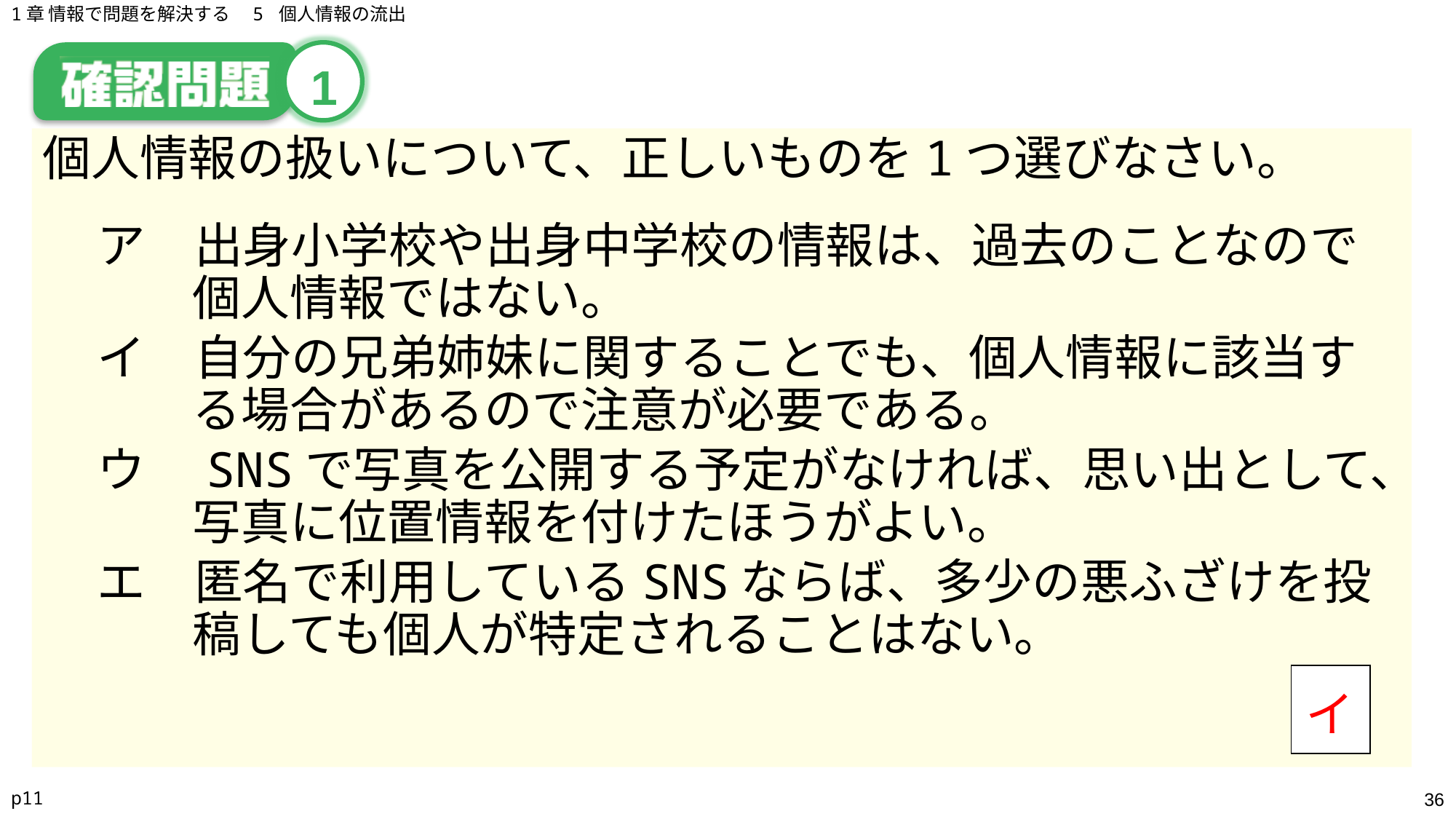

1章 情報で問題を解決する　5 個人情報の流出
# 1
個人情報の扱いについて、正しいものを1つ選びなさい。
ア　出身小学校や出身中学校の情報は、過去のことなので個人情報ではない。
イ　自分の兄弟姉妹に関することでも、個人情報に該当する場合があるので注意が必要である。
ウ　SNSで写真を公開する予定がなければ、思い出として、写真に位置情報を付けたほうがよい。
エ　匿名で利用しているSNSならば、多少の悪ふざけを投稿しても個人が特定されることはない。

|  |
| --- |
イ
p11
36